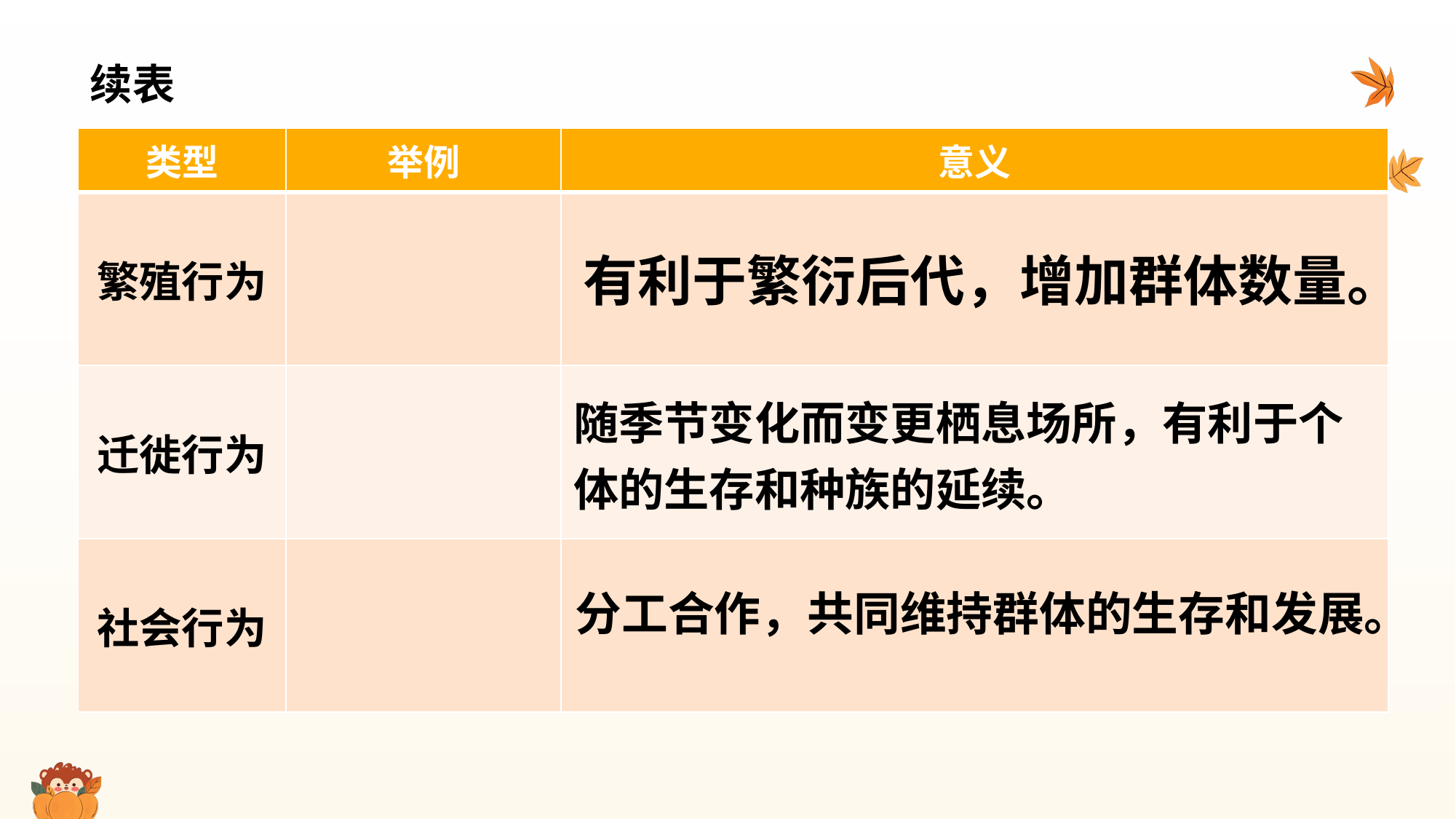

续表
| 类型 | 举例 | 意义 |
| --- | --- | --- |
| 繁殖行为 |  |  |
| 迁徙行为 |  |  |
| 社会行为 |  |  |
有利于繁衍后代，增加群体数量。
随季节变化而变更栖息场所，有利于个体的生存和种族的延续。
分工合作，共同维持群体的生存和发展。